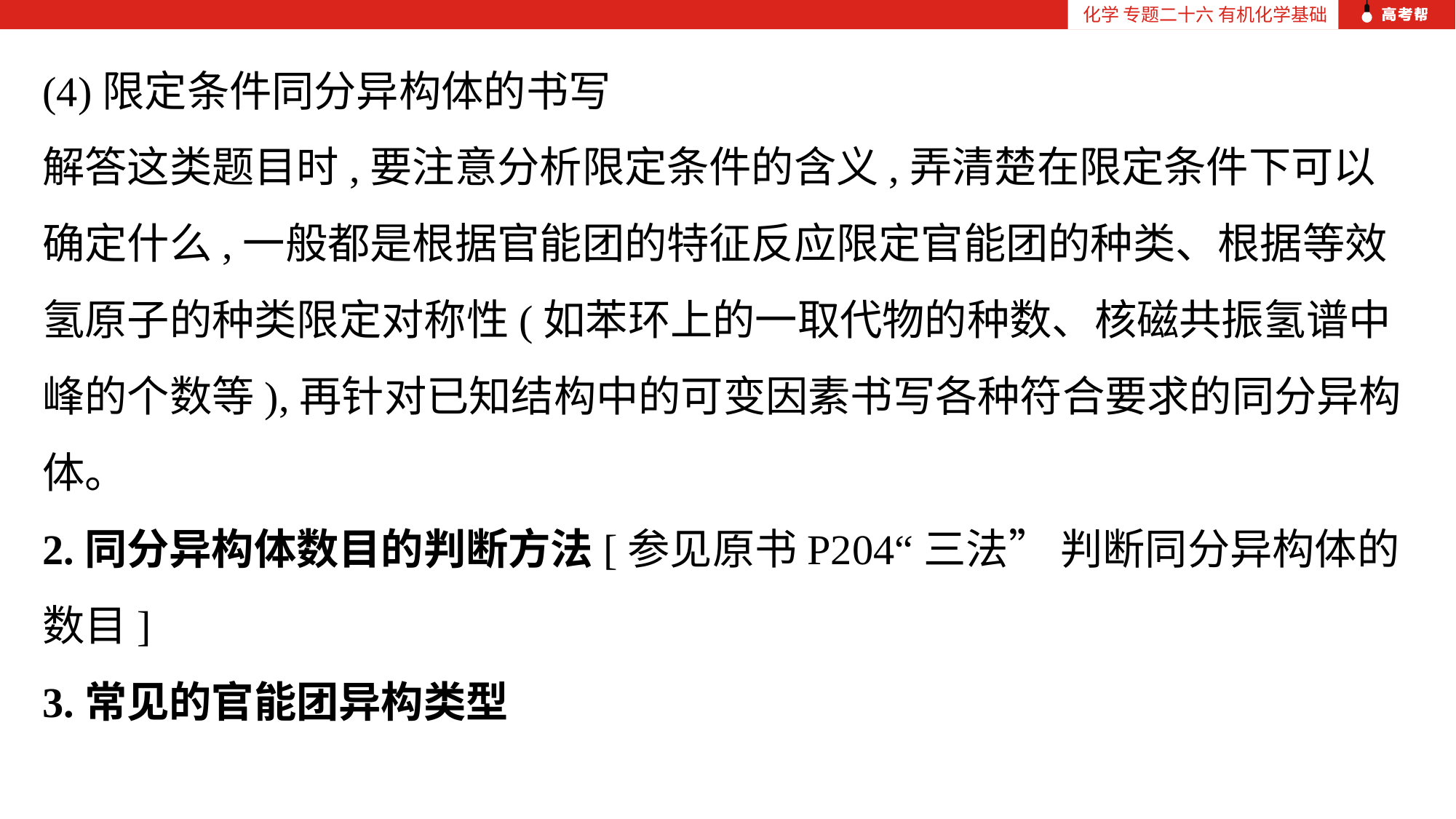

化学 专题二十六 有机化学基础
(4)限定条件同分异构体的书写
解答这类题目时,要注意分析限定条件的含义,弄清楚在限定条件下可以确定什么,一般都是根据官能团的特征反应限定官能团的种类、根据等效氢原子的种类限定对称性(如苯环上的一取代物的种数、核磁共振氢谱中峰的个数等),再针对已知结构中的可变因素书写各种符合要求的同分异构体。
2.同分异构体数目的判断方法[参见原书P204“三法” 判断同分异构体的数目]
3.常见的官能团异构类型